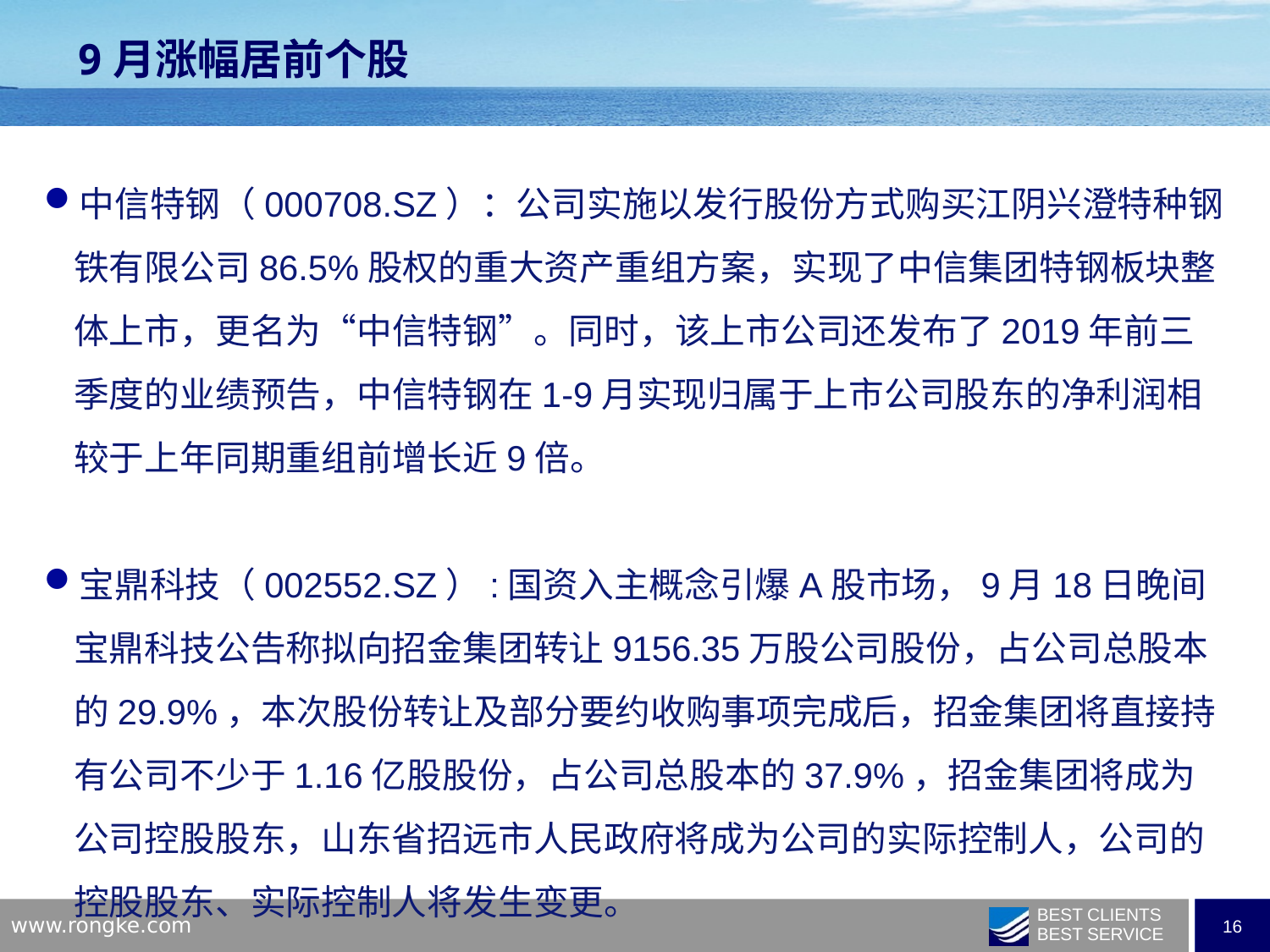

9月涨幅居前个股
中信特钢（000708.SZ）：公司实施以发行股份方式购买江阴兴澄特种钢铁有限公司86.5%股权的重大资产重组方案，实现了中信集团特钢板块整体上市，更名为“中信特钢”。同时，该上市公司还发布了2019年前三季度的业绩预告，中信特钢在1-9月实现归属于上市公司股东的净利润相较于上年同期重组前增长近9倍。

宝鼎科技（002552.SZ）:国资入主概念引爆A股市场，9月18日晚间宝鼎科技公告称拟向招金集团转让9156.35万股公司股份，占公司总股本的29.9%，本次股份转让及部分要约收购事项完成后，招金集团将直接持有公司不少于1.16亿股股份，占公司总股本的37.9%，招金集团将成为公司控股股东，山东省招远市人民政府将成为公司的实际控制人，公司的控股股东、实际控制人将发生变更。